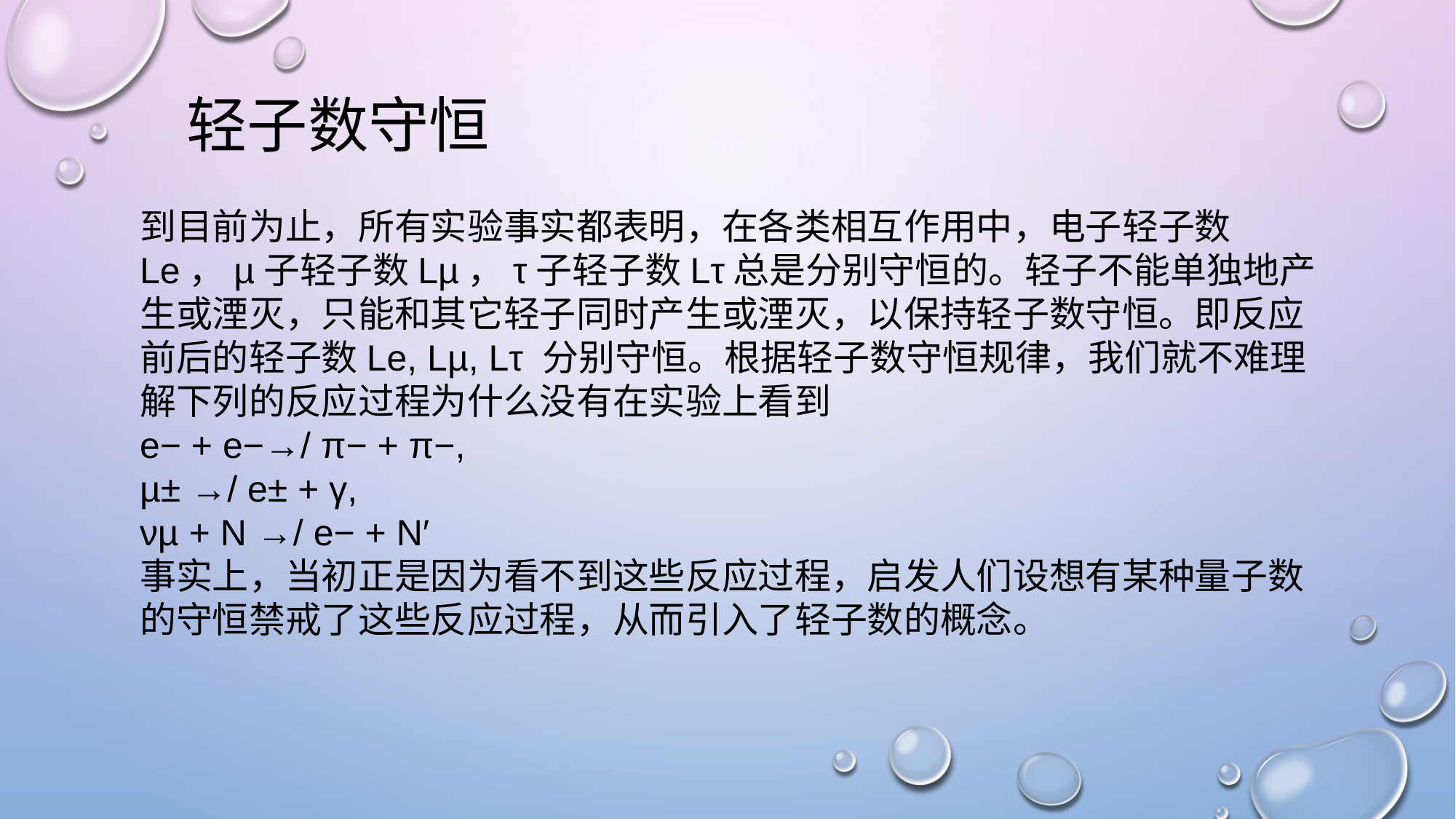

轻子数守恒
到目前为止，所有实验事实都表明，在各类相互作用中，电子轻子数Le，µ子轻子数Lµ，τ子轻子数Lτ总是分别守恒的。轻子不能单独地产生或湮灭，只能和其它轻子同时产生或湮灭，以保持轻子数守恒。即反应前后的轻子数Le, Lµ, Lτ 分别守恒。根据轻子数守恒规律，我们就不难理解下列的反应过程为什么没有在实验上看到
e− + e−→/ π− + π−,
µ± →/ e± + γ,
νµ + N →/ e− + N′
事实上，当初正是因为看不到这些反应过程，启发人们设想有某种量子数的守恒禁戒了这些反应过程，从而引入了轻子数的概念。